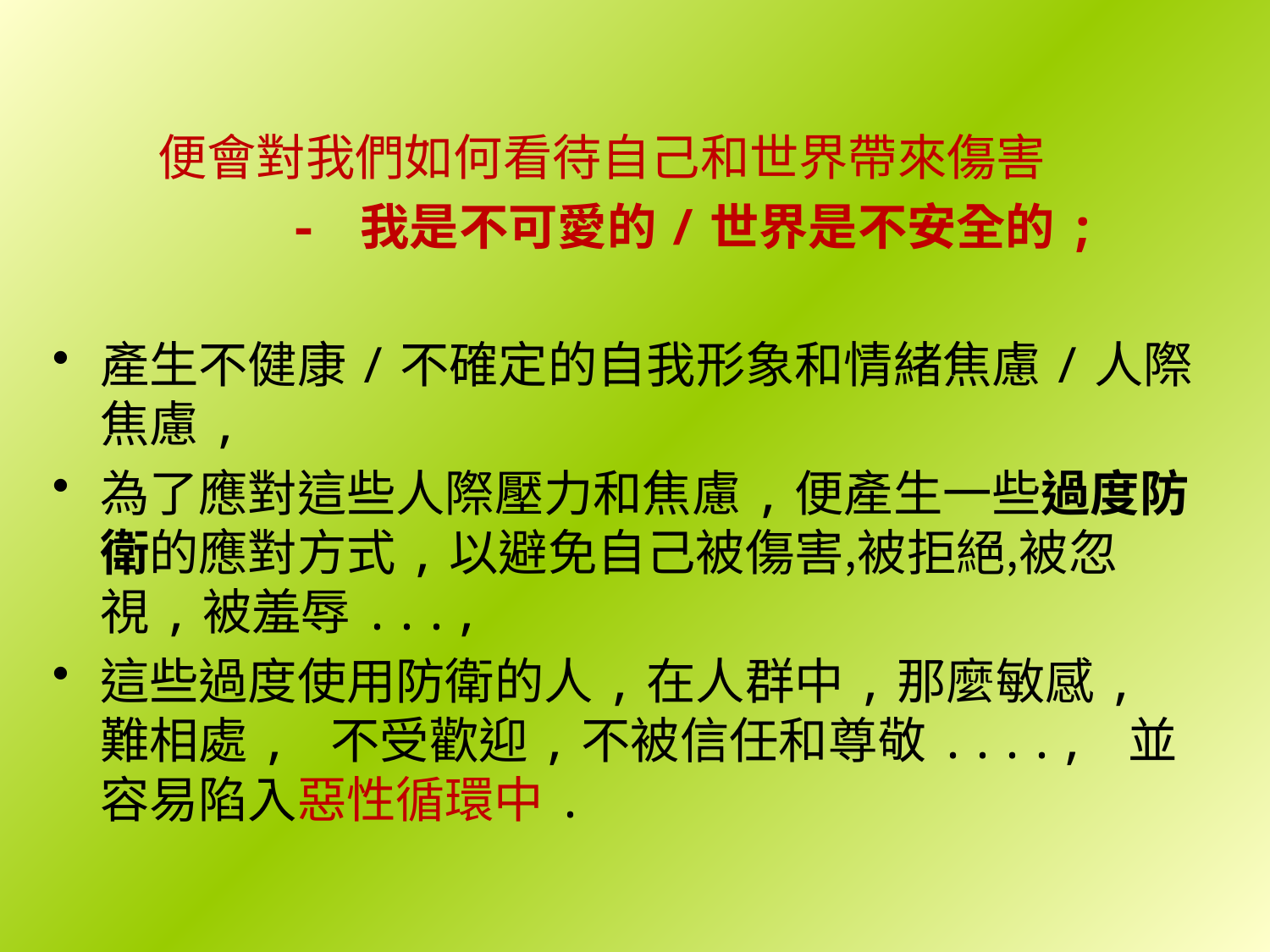

便會對我們如何看待自己和世界帶來傷害
        - 我是不可愛的/世界是不安全的;

產生不健康/不確定的自我形象和情緒焦慮/人際焦慮,
為了應對這些人際壓力和焦慮,便產生一些過度防衛的應對方式,以避免自己被傷害‚被拒絕‚被忽視,被羞辱...,
這些過度使用防衛的人,在人群中,那麼敏感, 難相處, 不受歡迎,不被信任和尊敬...., 並容易陷入惡性循環中.